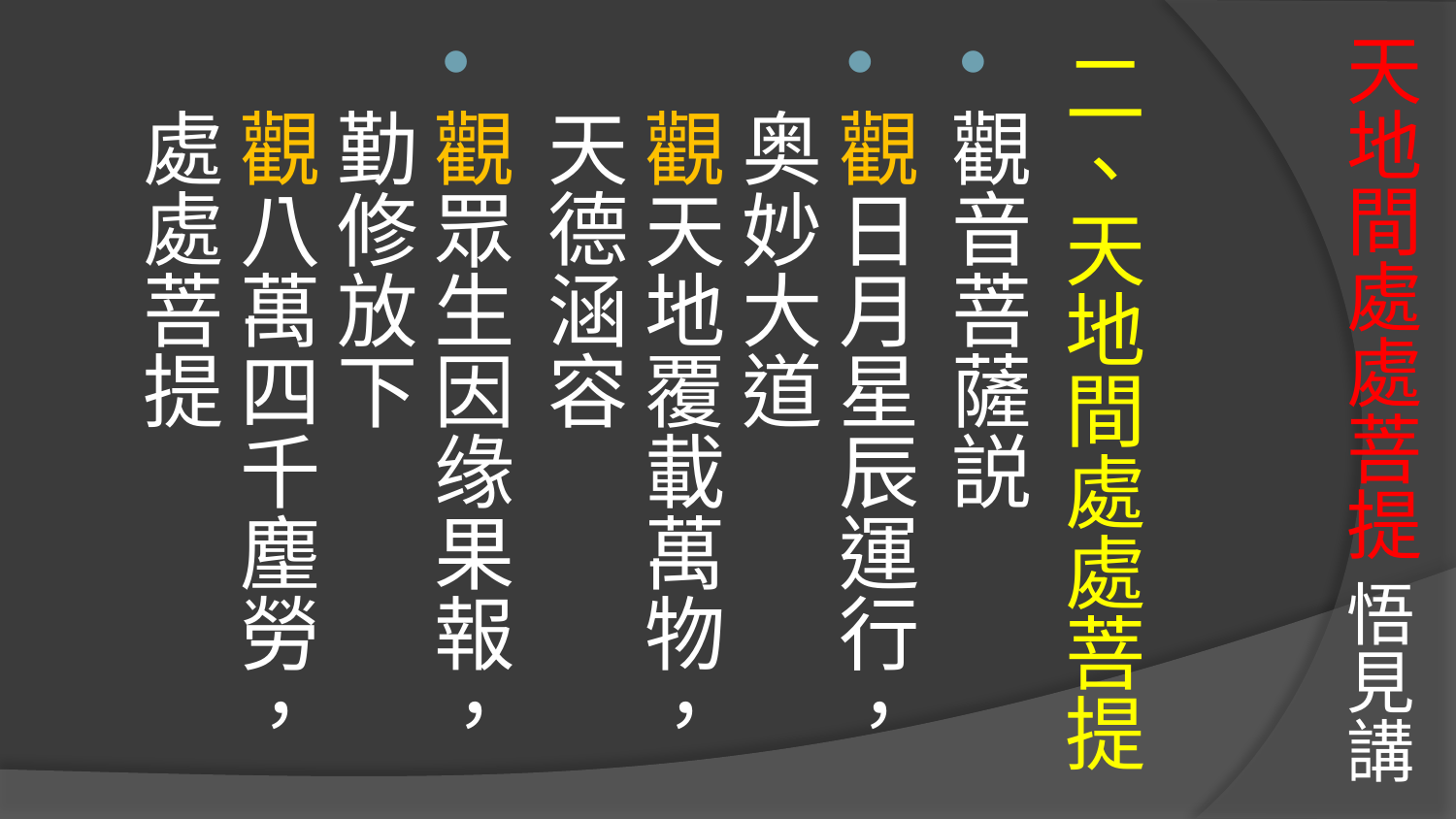

# 天地間處處菩提 悟見講
二、天地間處處菩提
觀音菩薩説
觀日月星辰運行，奥妙大道
觀天地覆載萬物，天德涵容
觀眾生因缘果報，勤修放下
觀八萬四千麈勞，處處菩提